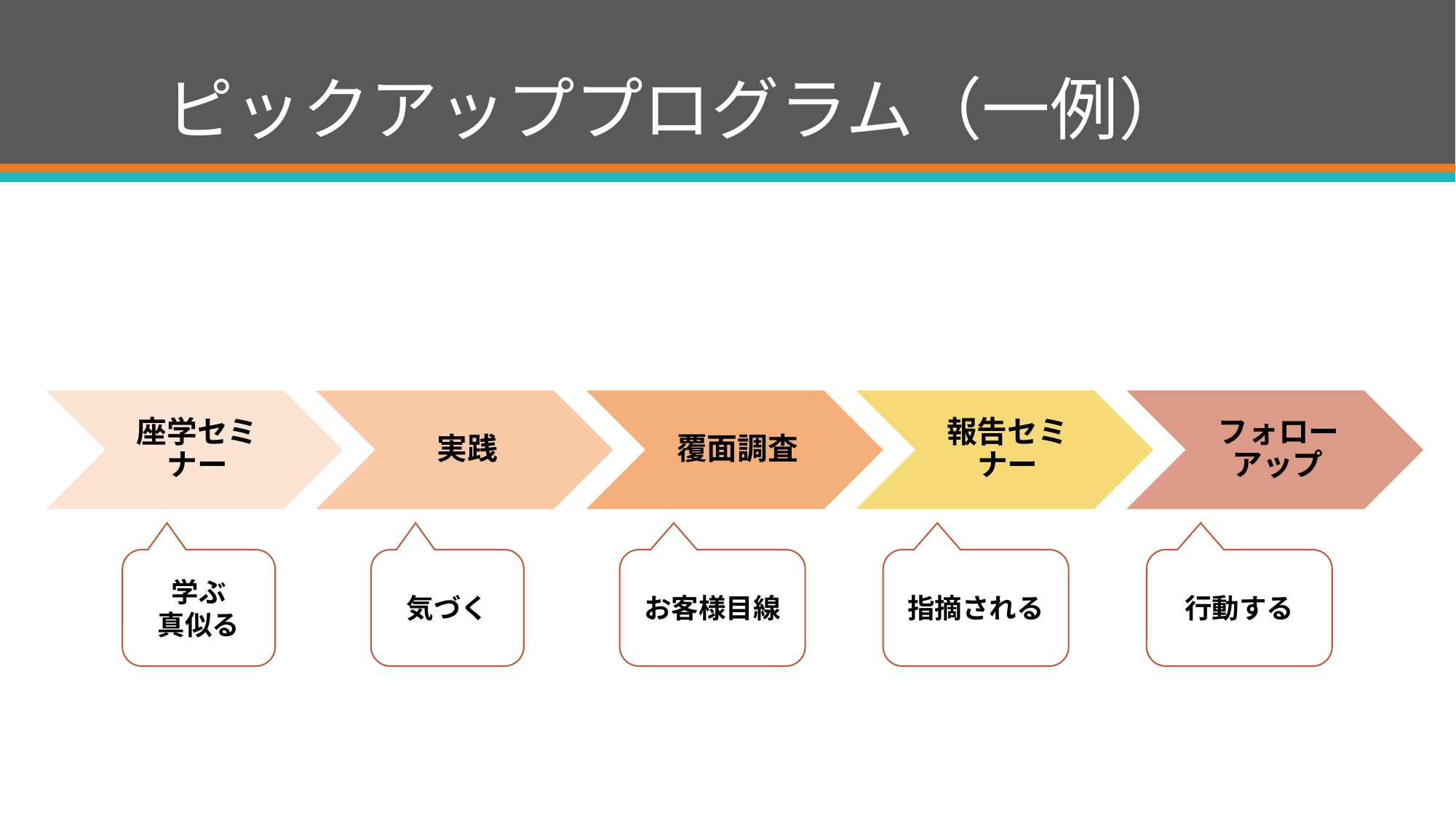

# ピックアッププログラム（一例）
座学セミナー
実践
覆面調査
報告セミナー
フォローアップ
学ぶ
真似る
気づく
お客様目線
指摘される
行動する